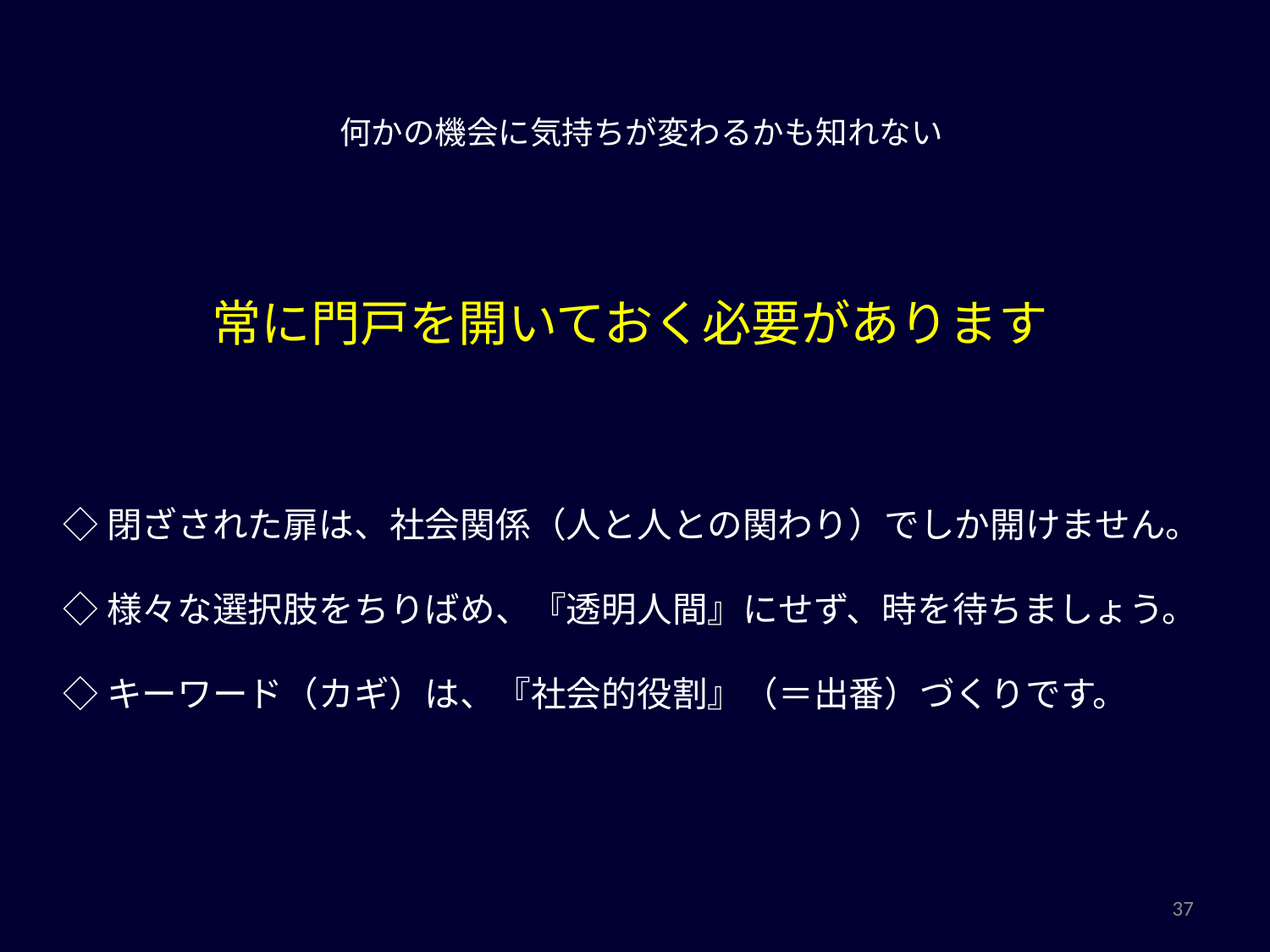

何かの機会に気持ちが変わるかも知れない
常に門戸を開いておく必要があります
◇閉ざされた扉は、社会関係（人と人との関わり）でしか開けません。

◇様々な選択肢をちりばめ、『透明人間』にせず、時を待ちましょう。

◇キーワード（カギ）は、『社会的役割』（＝出番）づくりです。
37